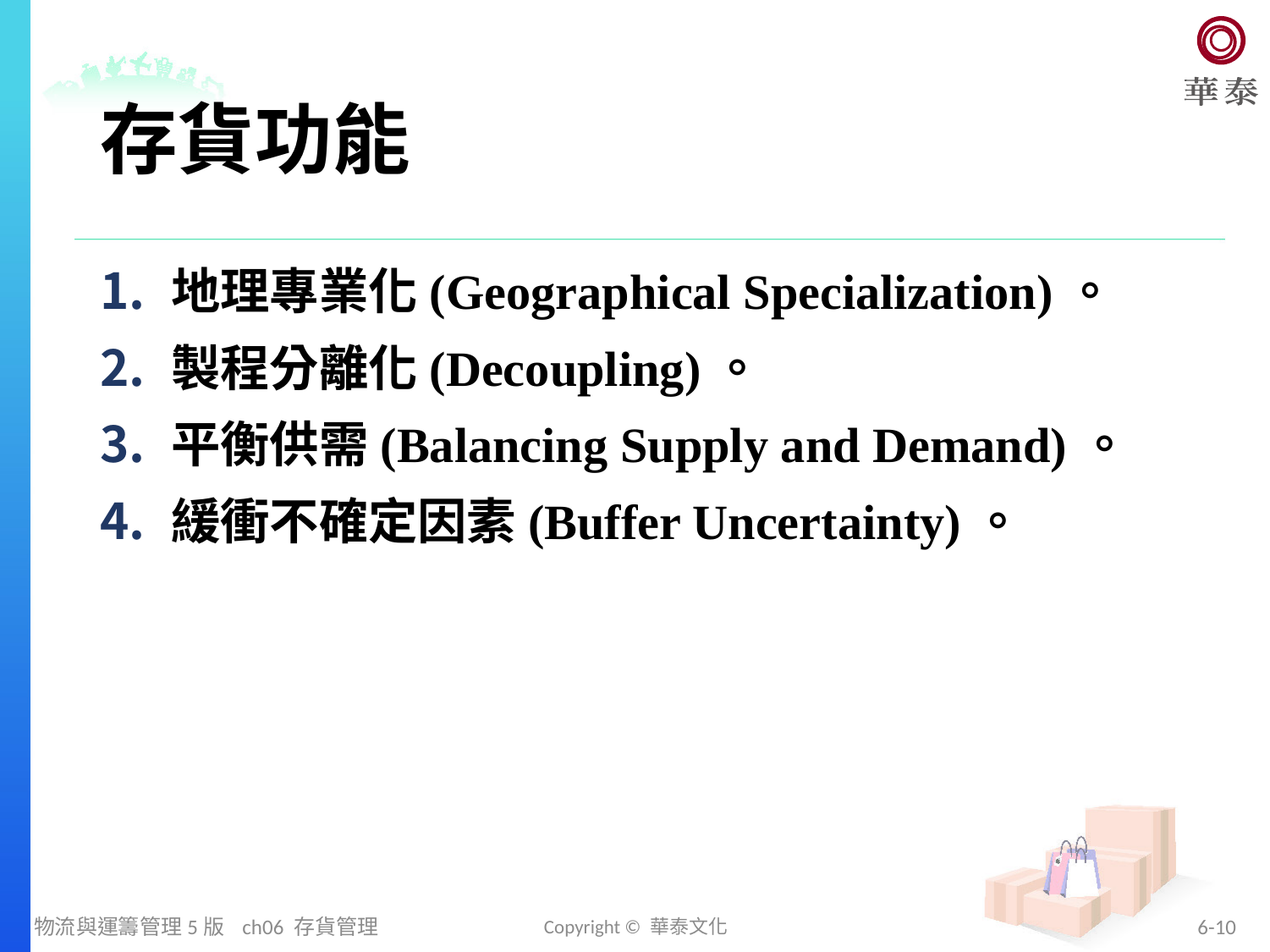

# 存貨功能
地理專業化(Geographical Specialization)。
製程分離化(Decoupling)。
平衡供需(Balancing Supply and Demand)。
緩衝不確定因素(Buffer Uncertainty)。
物流與運籌管理5版  ch06 存貨管理
Copyright © 華泰文化
6-10